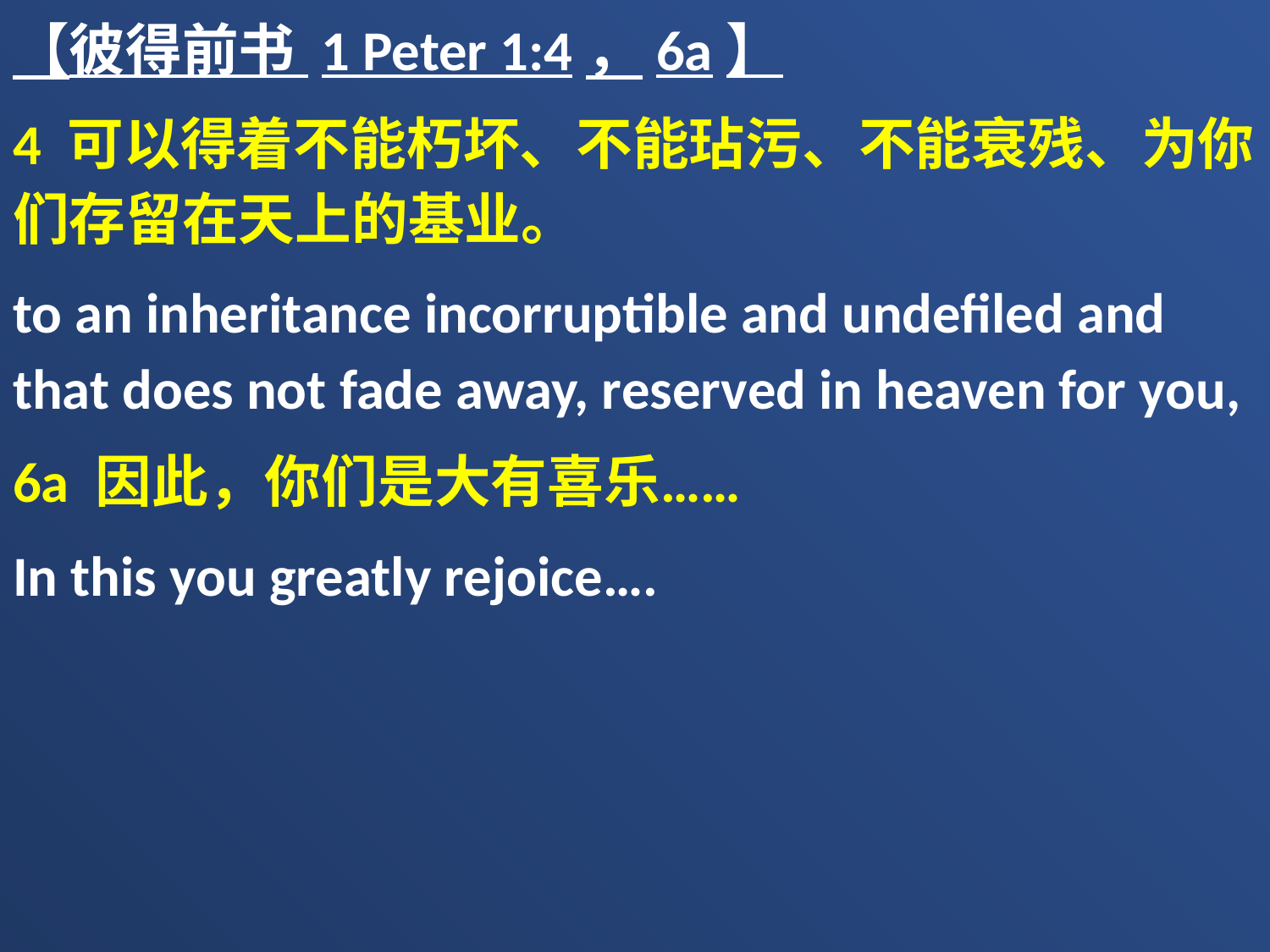

【彼得前书 1 Peter 1:4，6a】
4 可以得着不能朽坏、不能玷污、不能衰残、为你们存留在天上的基业。
to an inheritance incorruptible and undefiled and that does not fade away, reserved in heaven for you,
6a 因此，你们是大有喜乐……
In this you greatly rejoice….